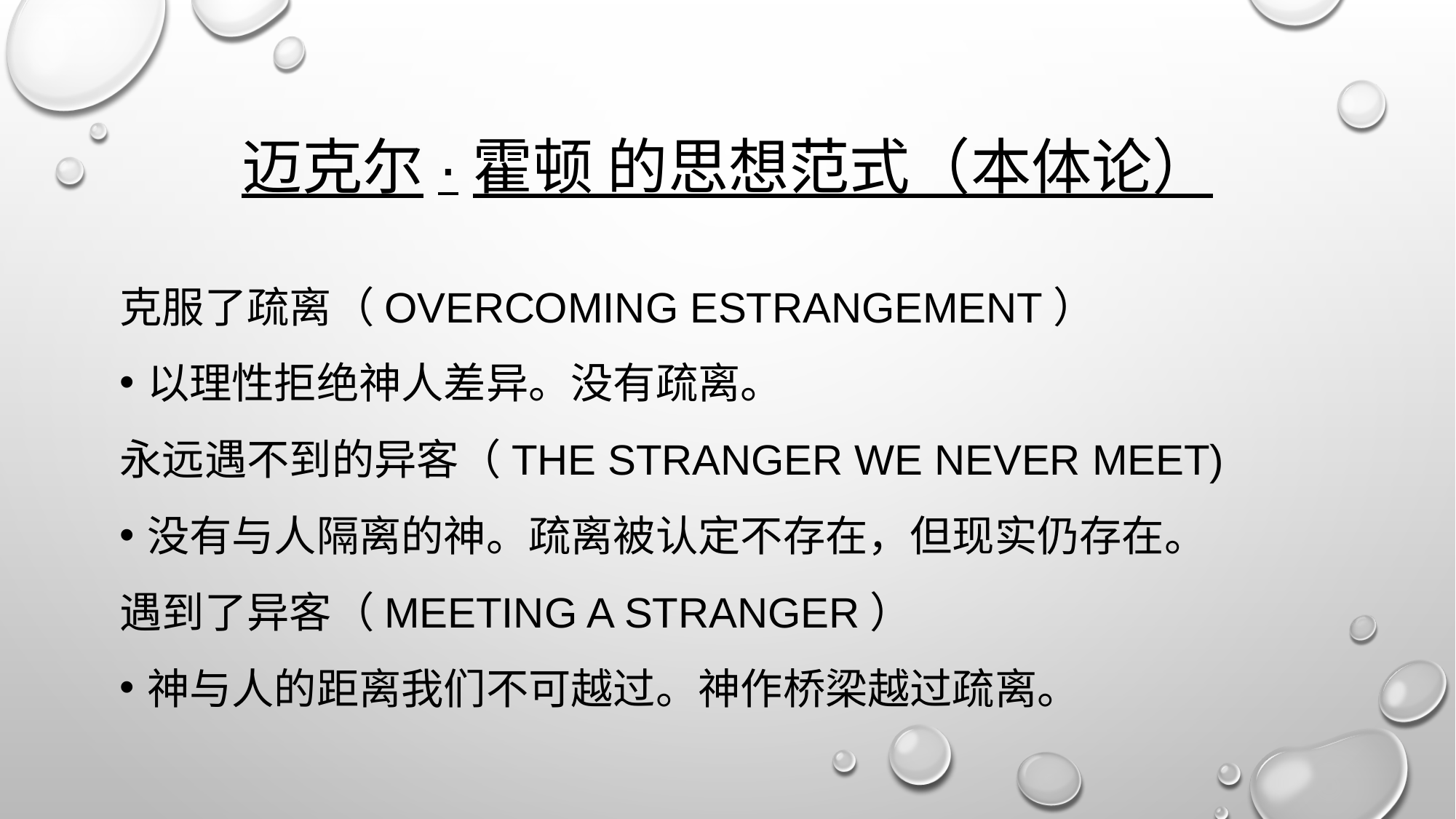

# 迈克尔·霍顿 的思想范式（本体论）
克服了疏离（Overcoming Estrangement）
以理性拒绝神人差异。没有疏离。
永远遇不到的异客（The Stranger we never meet)
没有与人隔离的神。疏离被认定不存在，但现实仍存在。
遇到了异客（Meeting a stranger）
神与人的距离我们不可越过。神作桥梁越过疏离。